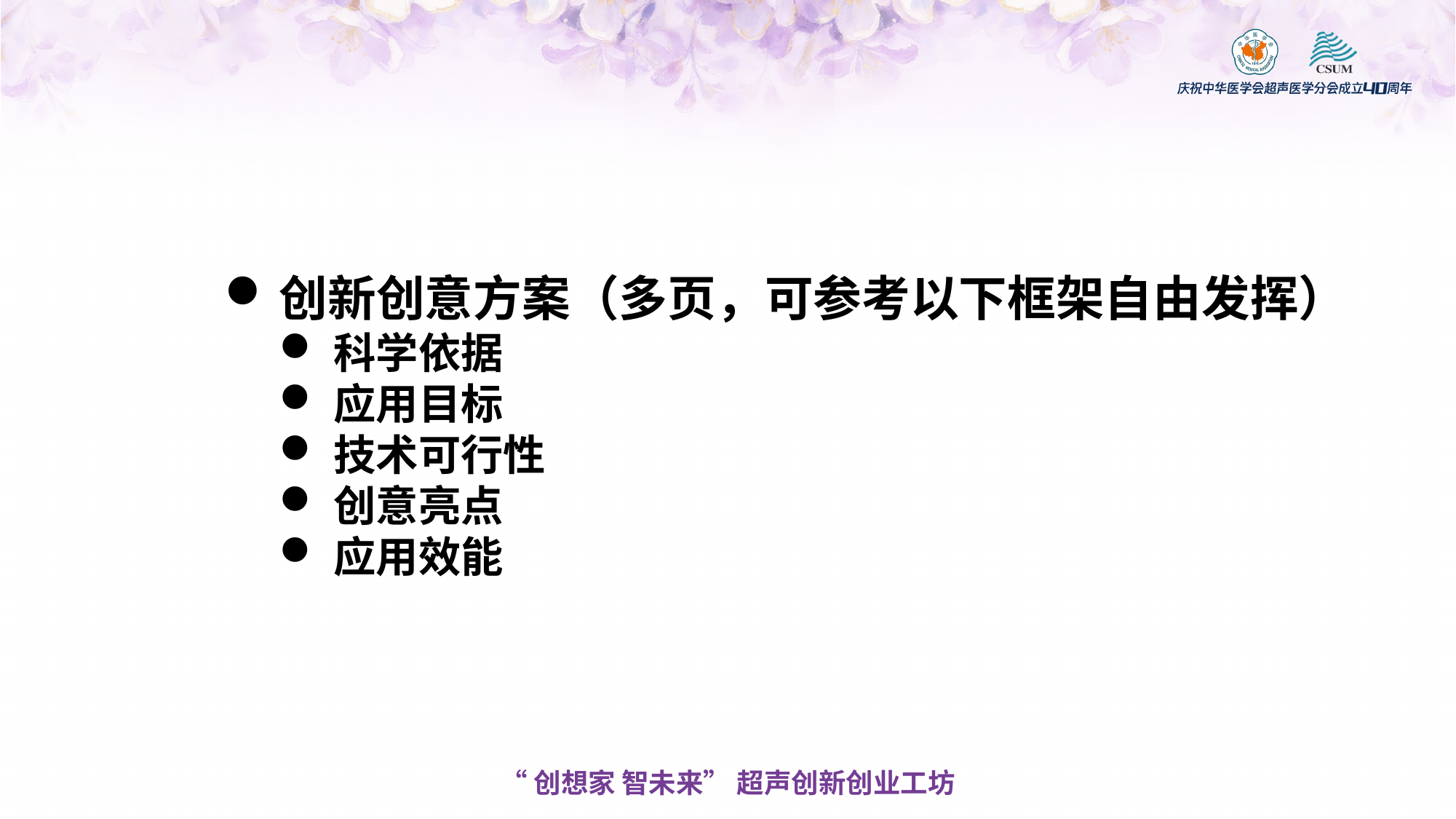

创新创意方案（多页，可参考以下框架自由发挥）
科学依据
应用目标
技术可行性
创意亮点
应用效能